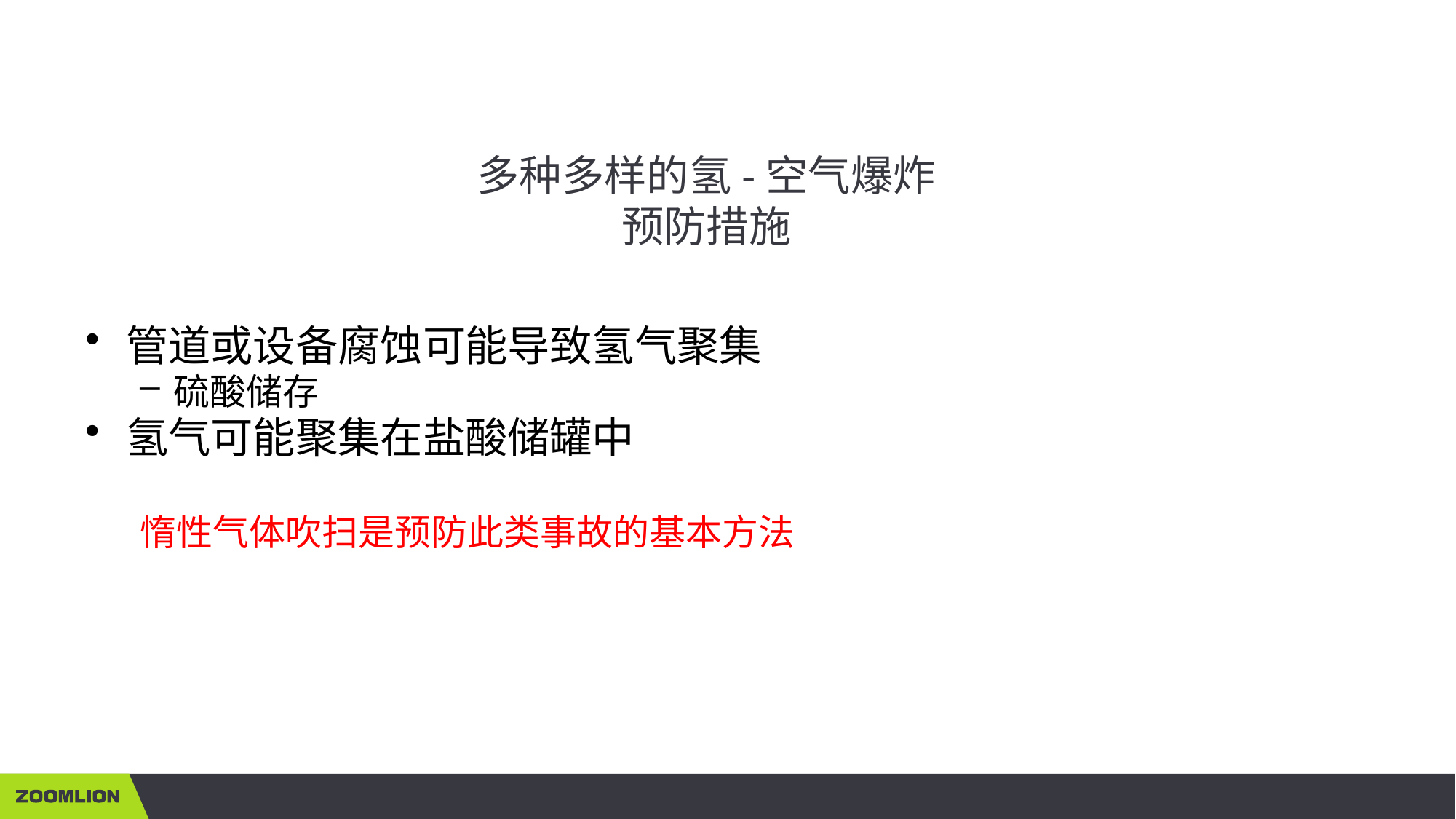

多种多样的氢-空气爆炸
预防措施
管道或设备腐蚀可能导致氢气聚集
硫酸储存
氢气可能聚集在盐酸储罐中

惰性气体吹扫是预防此类事故的基本方法